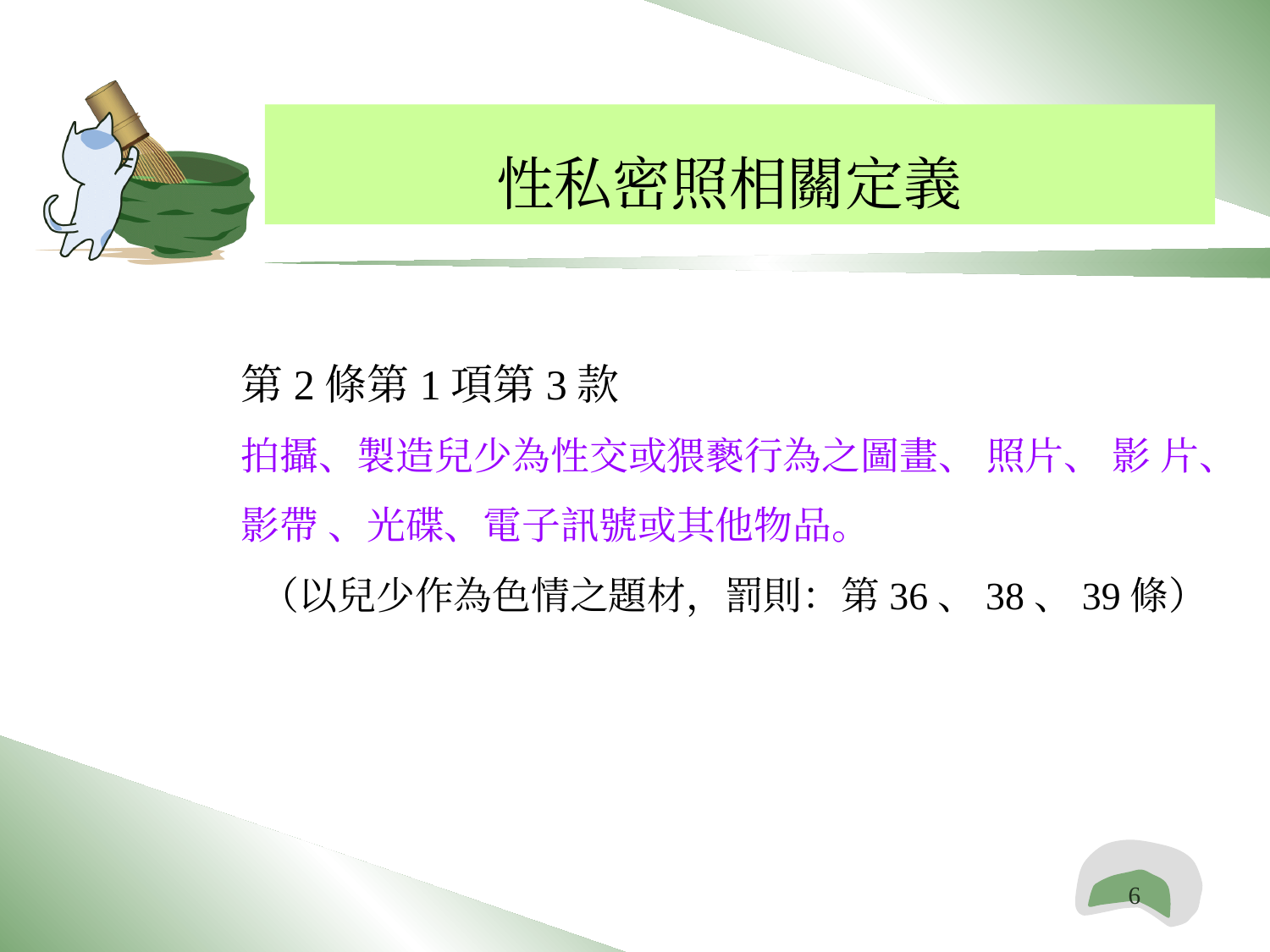

性私密照相關定義
第2條第1項第3款
拍攝、製造兒少為性交或猥褻行為之圖畫、 照片、 影 片、影帶 、光碟、電子訊號或其他物品。
 （以兒少作為色情之題材，罰則：第36、38、39條）

 6